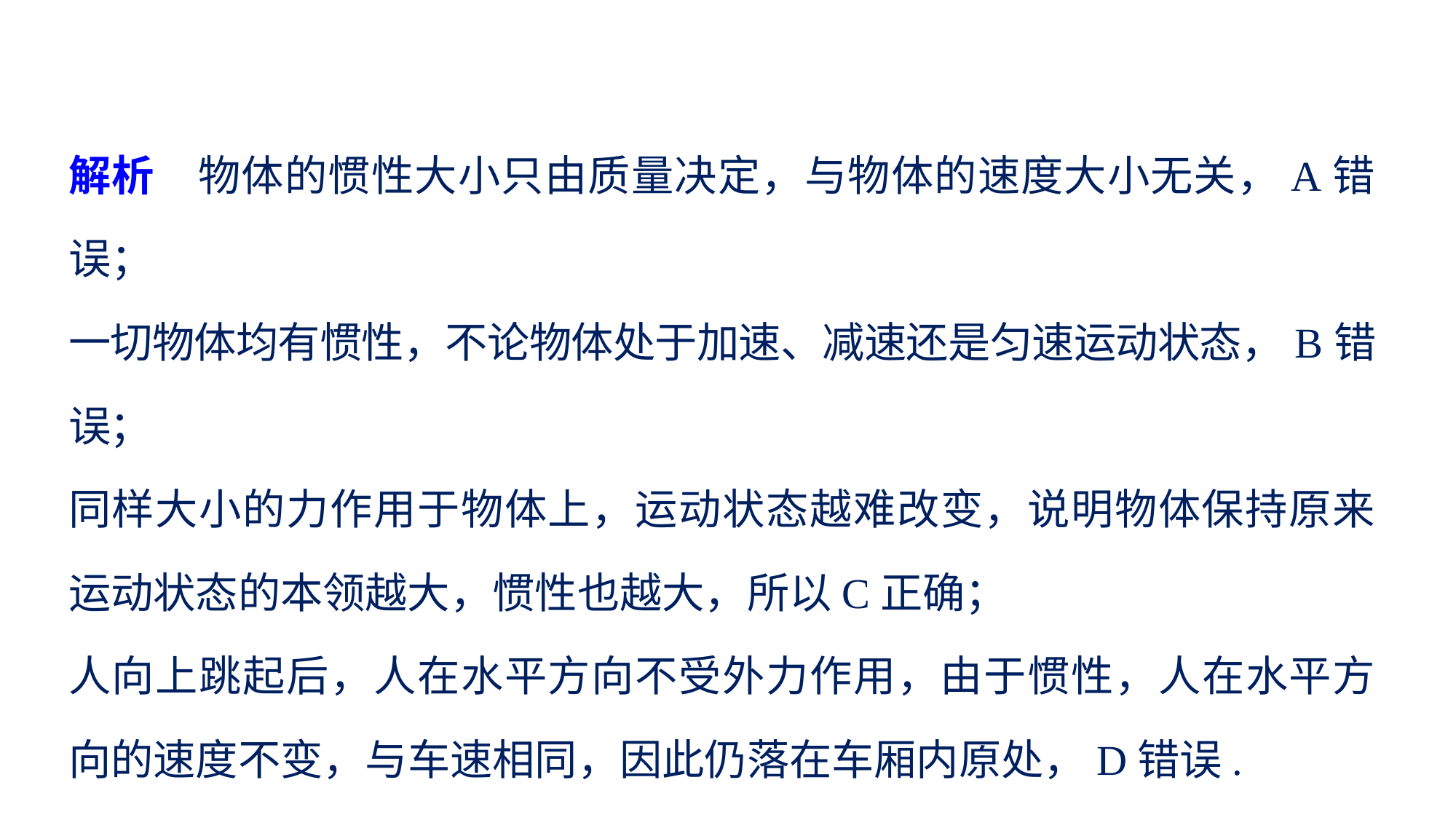

解析　物体的惯性大小只由质量决定，与物体的速度大小无关，A错误；
一切物体均有惯性，不论物体处于加速、减速还是匀速运动状态，B错误；
同样大小的力作用于物体上，运动状态越难改变，说明物体保持原来运动状态的本领越大，惯性也越大，所以C正确；
人向上跳起后，人在水平方向不受外力作用，由于惯性，人在水平方向的速度不变，与车速相同，因此仍落在车厢内原处，D错误.